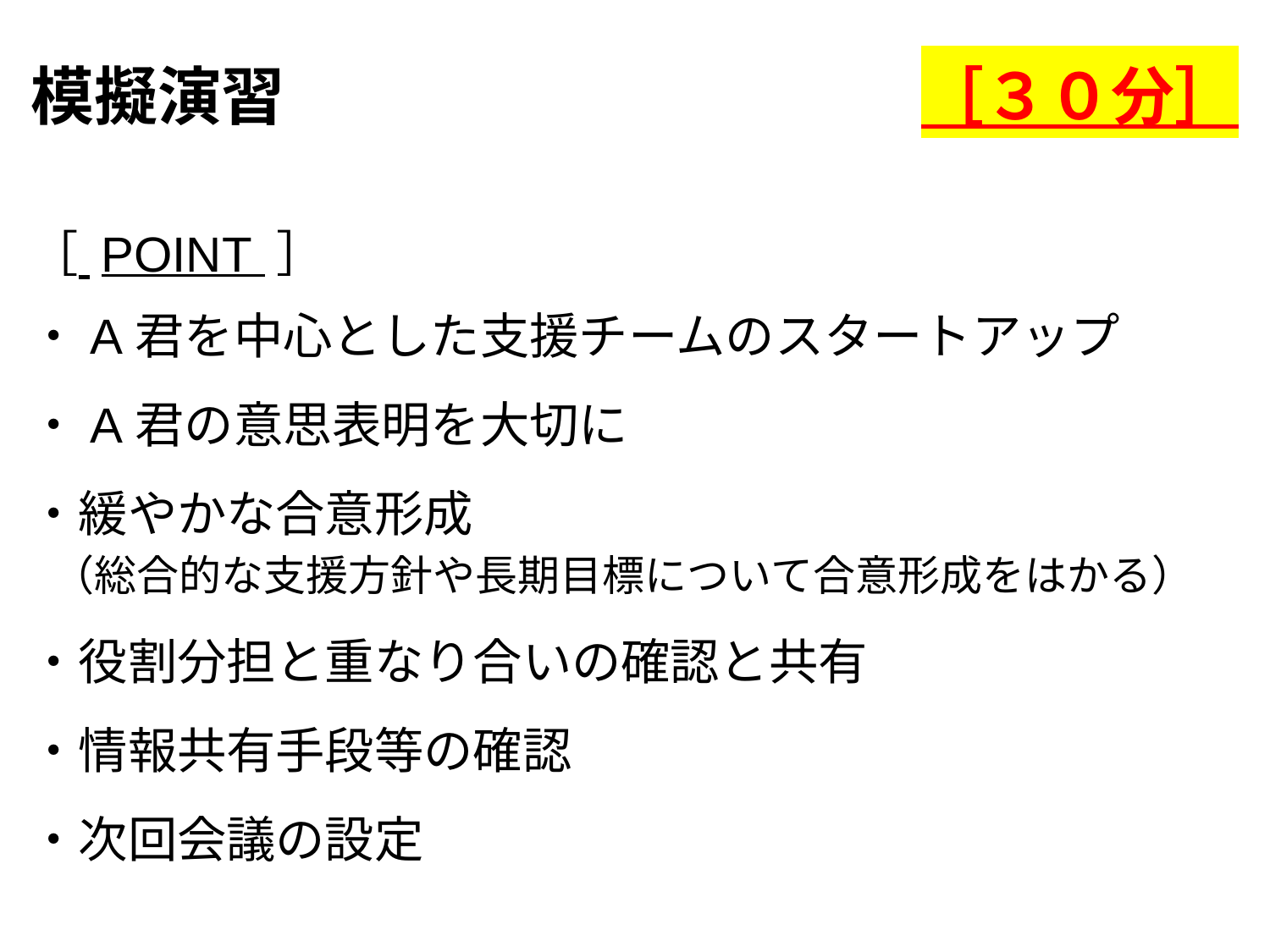

模擬演習
［３０分］
［ POINT ］

・A君を中心とした支援チームのスタートアップ

・A君の意思表明を大切に

・緩やかな合意形成
 （総合的な支援方針や長期目標について合意形成をはかる）

・役割分担と重なり合いの確認と共有

・情報共有手段等の確認

・次回会議の設定